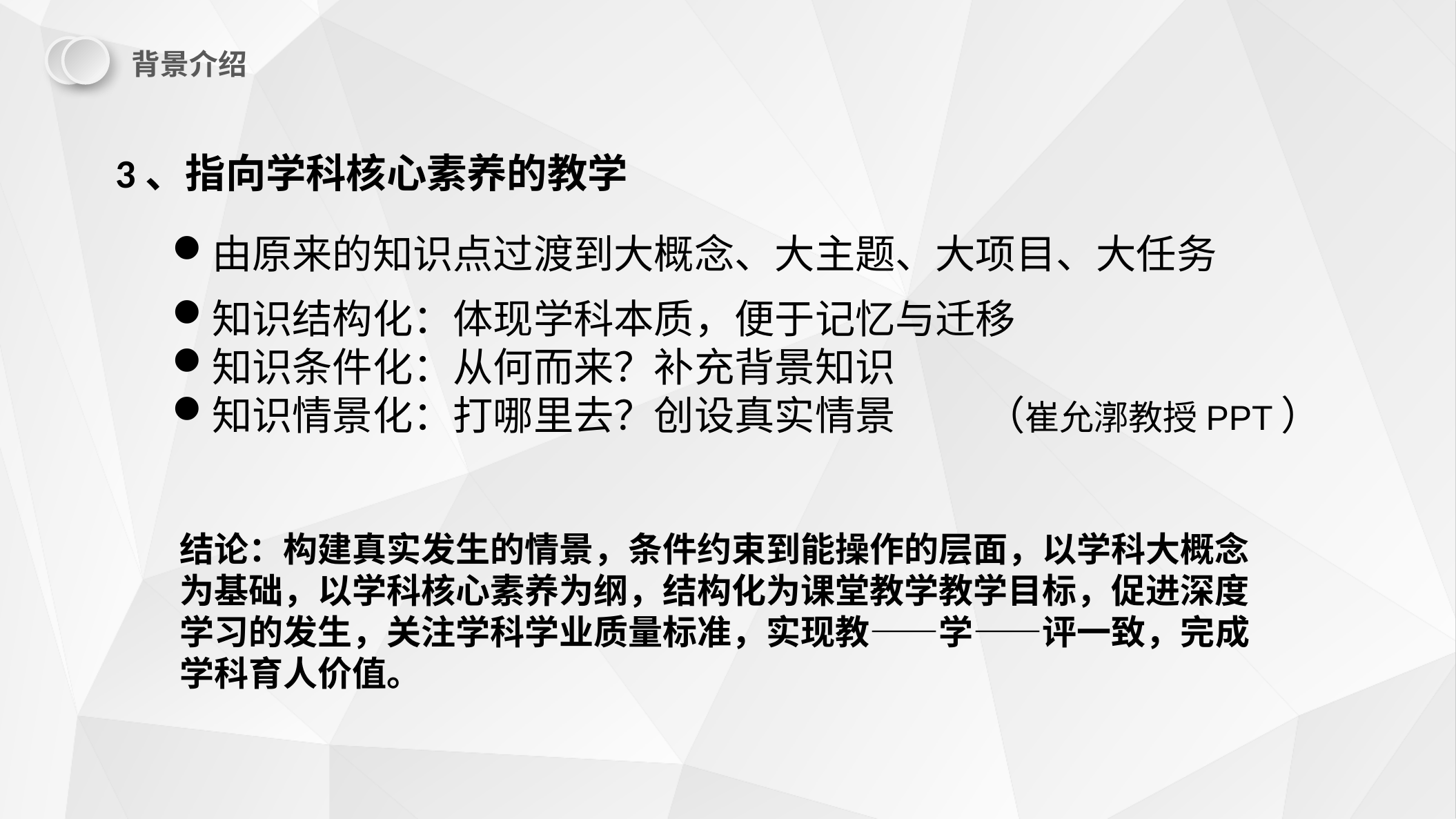

背景介绍
3、指向学科核心素养的教学
由原来的知识点过渡到大概念、大主题、大项目、大任务
知识结构化：体现学科本质，便于记忆与迁移
知识条件化：从何而来？补充背景知识
知识情景化：打哪里去？创设真实情景          （崔允漷教授PPT）
结论：构建真实发生的情景，条件约束到能操作的层面，以学科大概念为基础，以学科核心素养为纲，结构化为课堂教学教学目标，促进深度学习的发生，关注学科学业质量标准，实现教——学——评一致，完成学科育人价值。